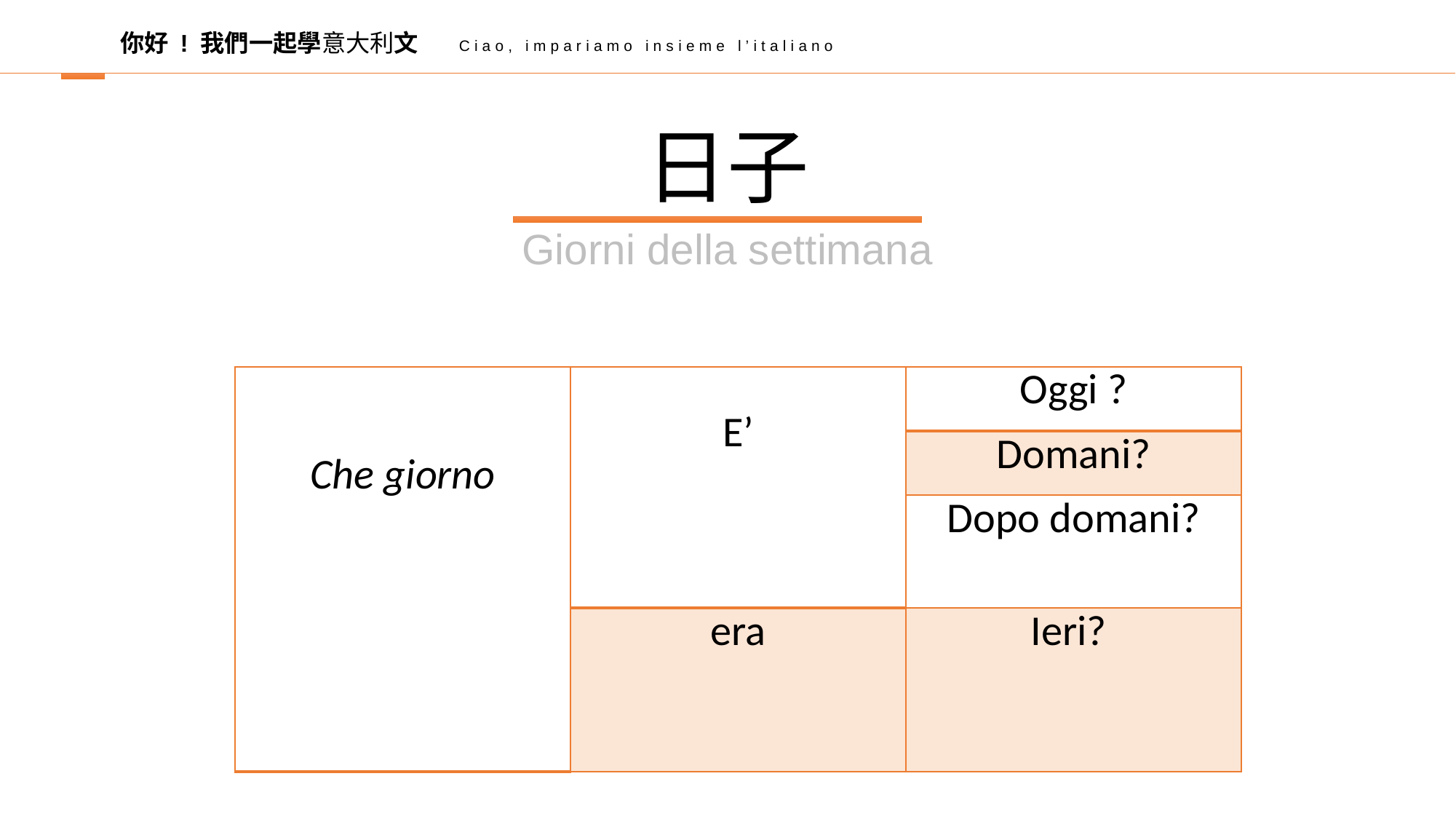

你好 ! 我們一起學意大利文
Ciao, impariamo insieme l’italiano

日子
Giorni della settimana

| Che giorno | E’ | Oggi ? |
| --- | --- | --- |
|  |  | Domani? |
|  |  | Dopo domani? |
|  | era | Ieri? |